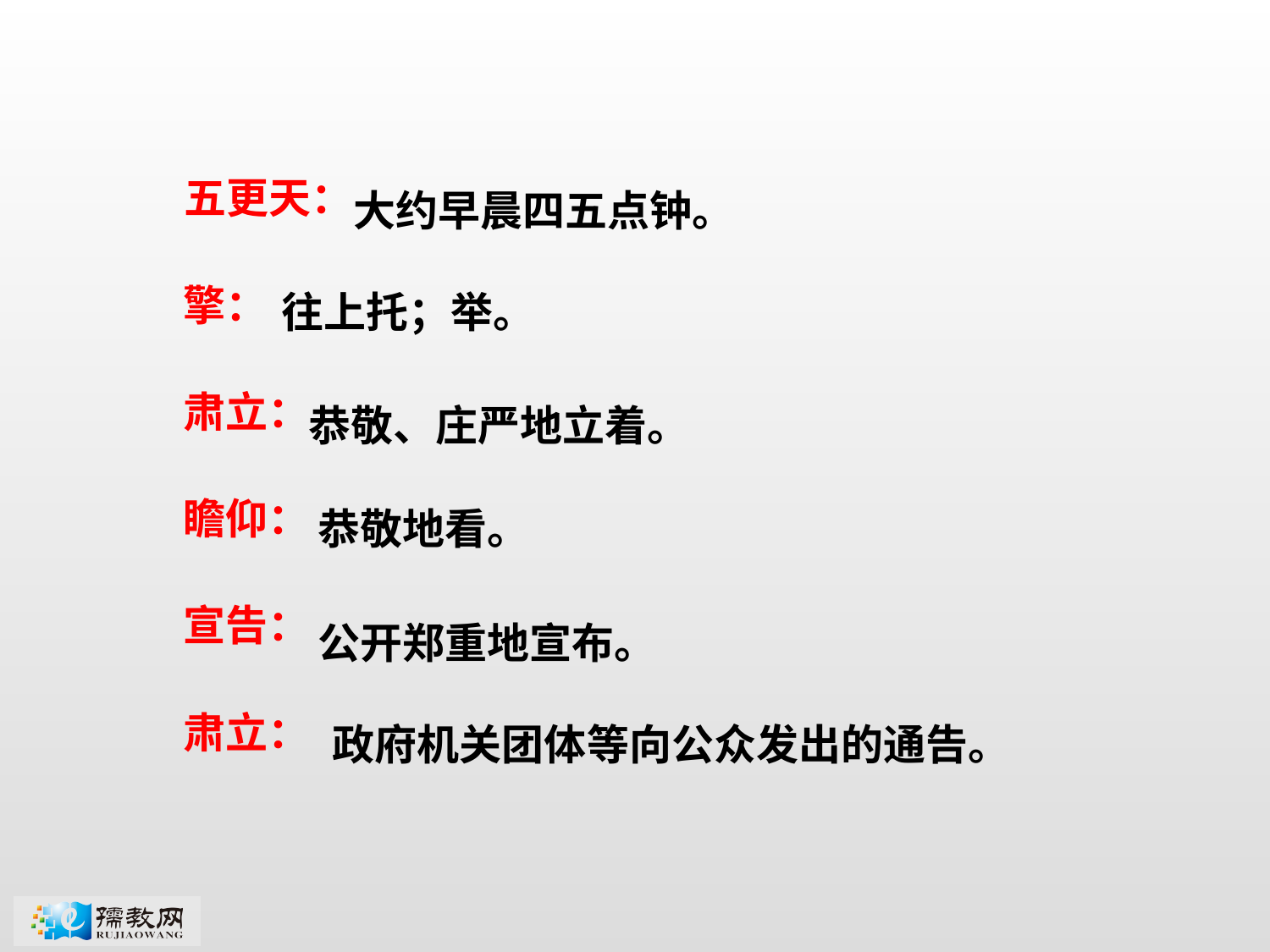

五更天：
大约早晨四五点钟。
往上托；举。
擎：
肃立：
恭敬、庄严地立着。
恭敬地看。
瞻仰：
宣告：
公开郑重地宣布。
肃立：
政府机关团体等向公众发出的通告。